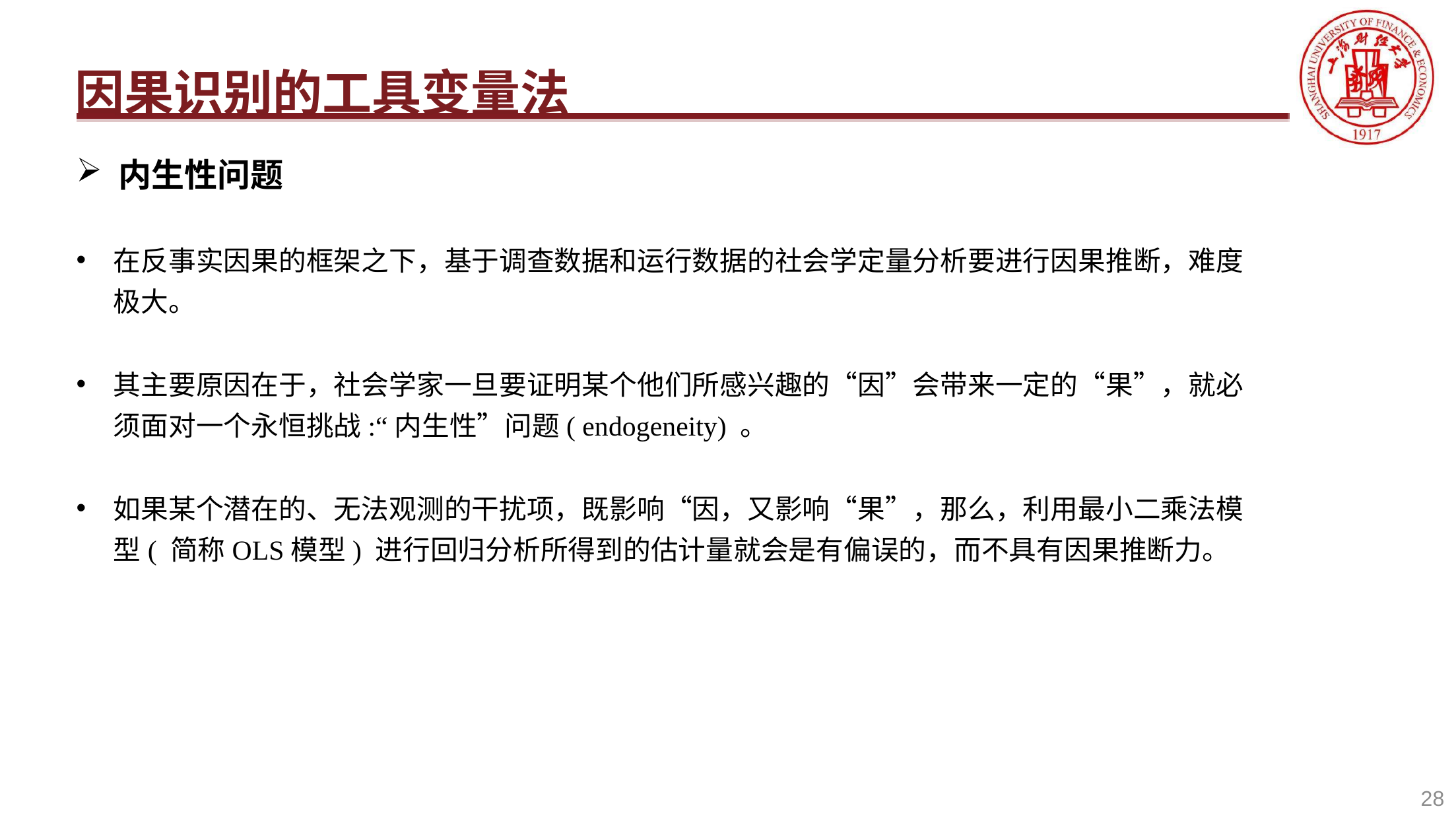

因果识别的工具变量法
内生性问题

在反事实因果的框架之下，基于调查数据和运行数据的社会学定量分析要进行因果推断，难度极大。

其主要原因在于，社会学家一旦要证明某个他们所感兴趣的“因”会带来一定的“果”，就必须面对一个永恒挑战:“内生性”问题( endogeneity) 。

如果某个潜在的、无法观测的干扰项，既影响“因，又影响“果”，那么，利用最小二乘法模型( 简称OLS模型) 进行回归分析所得到的估计量就会是有偏误的，而不具有因果推断力。

28